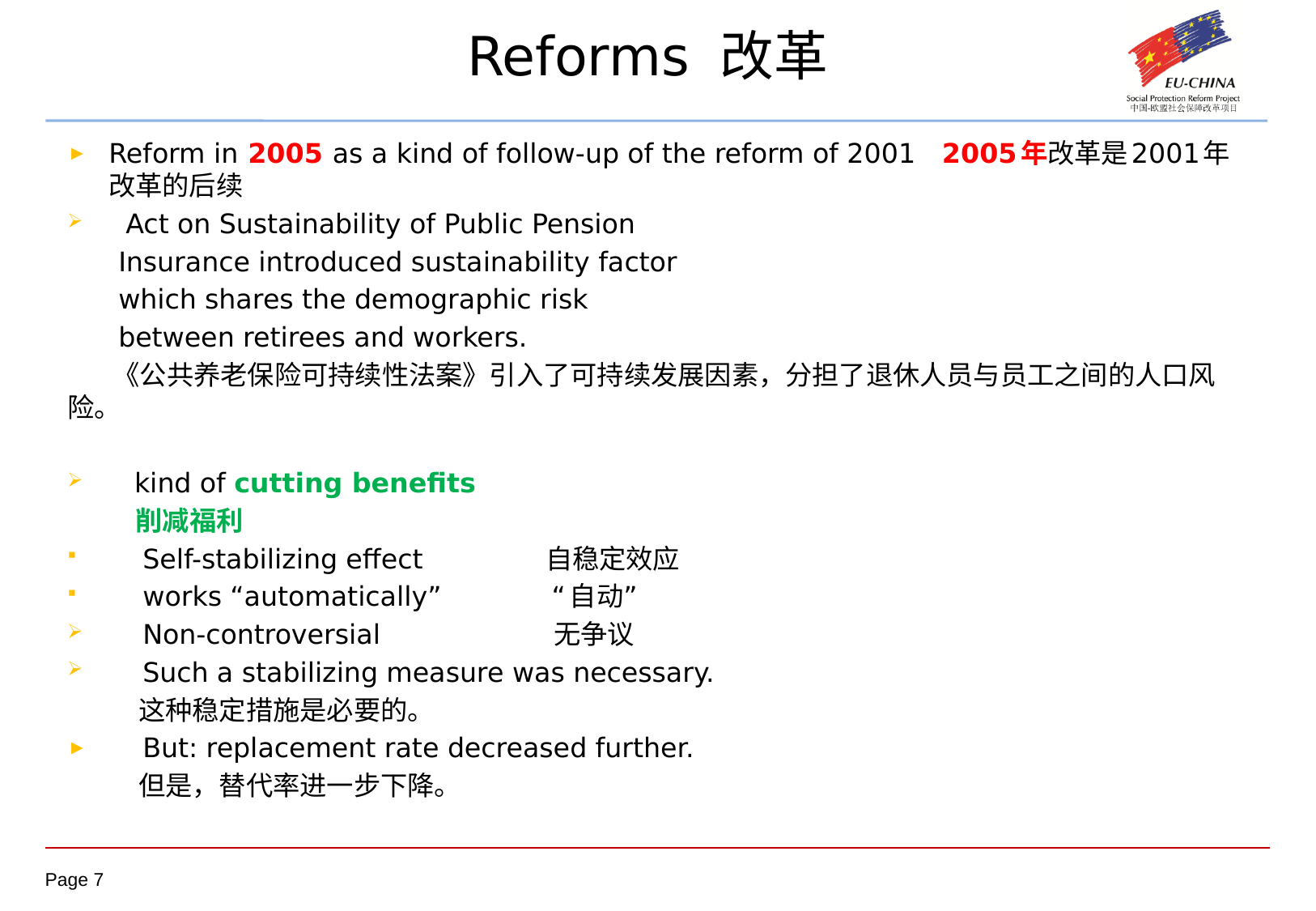

# Reforms 改革
Reform in 2005 as a kind of follow-up of the reform of 2001   2005年改革是2001年改革的后续
  Act on Sustainability of Public Pension
      Insurance introduced sustainability factor
      which shares the demographic risk
      between retirees and workers.
     《公共养老保险可持续性法案》引入了可持续发展因素，分担了退休人员与员工之间的人口风险。

   kind of cutting benefits
       削减福利
    Self-stabilizing effect              自稳定效应
    works “automatically”             “自动”
    Non-controversial                    无争议
    Such a stabilizing measure was necessary.
        这种稳定措施是必要的。
    But: replacement rate decreased further.
        但是，替代率进一步下降。